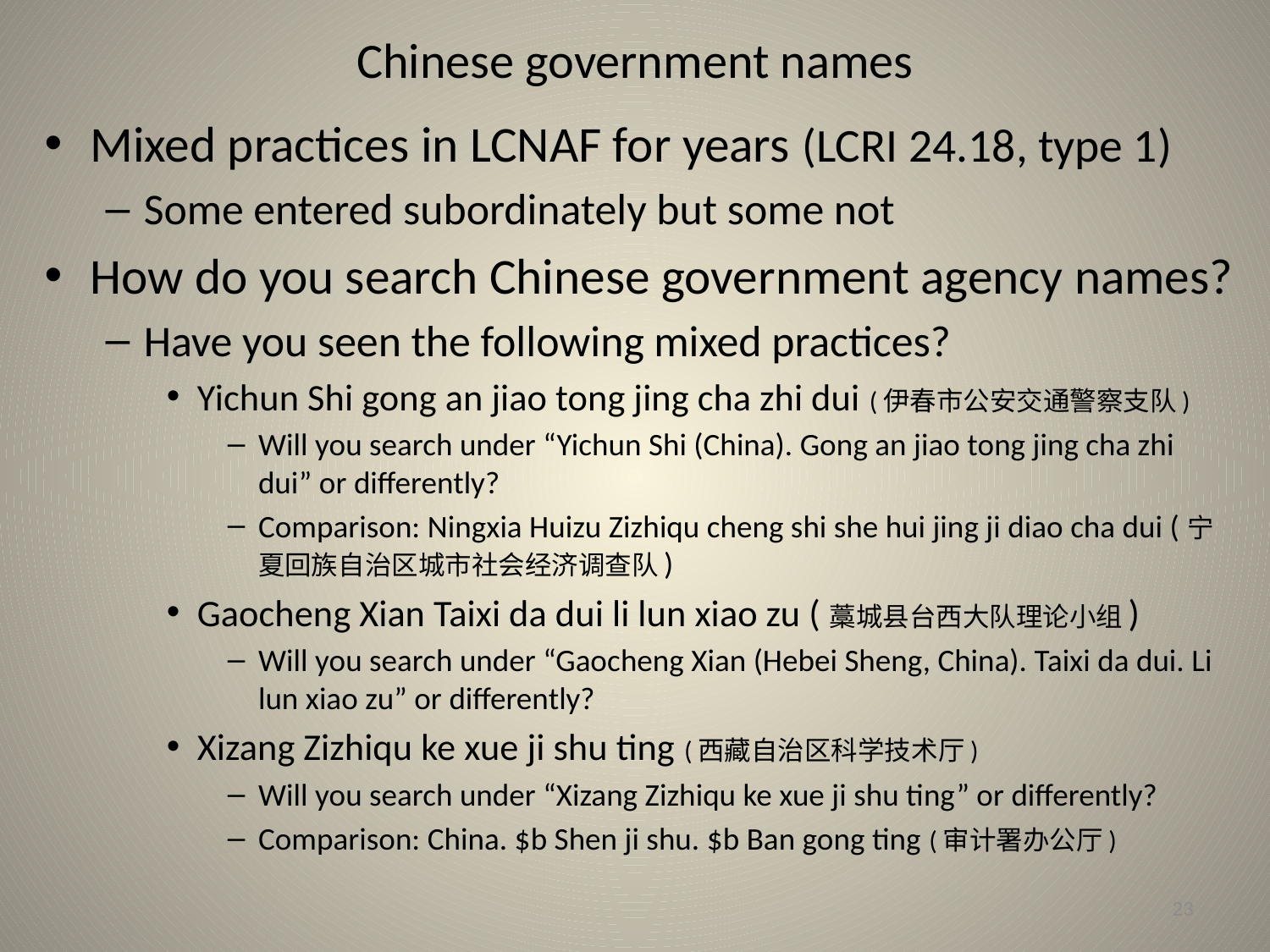

# Chinese government names
Mixed practices in LCNAF for years (LCRI 24.18, type 1)
Some entered subordinately but some not
How do you search Chinese government agency names?
Have you seen the following mixed practices?
Yichun Shi gong an jiao tong jing cha zhi dui (伊春市公安交通警察支队)
Will you search under “Yichun Shi (China). Gong an jiao tong jing cha zhi dui” or differently?
Comparison: Ningxia Huizu Zizhiqu cheng shi she hui jing ji diao cha dui (宁夏回族自治区城市社会经济调查队)
Gaocheng Xian Taixi da dui li lun xiao zu (藁城县台西大队理论小组)
Will you search under “Gaocheng Xian (Hebei Sheng, China). Taixi da dui. Li lun xiao zu” or differently?
Xizang Zizhiqu ke xue ji shu ting (西藏自治区科学技术厅)
Will you search under “Xizang Zizhiqu ke xue ji shu ting” or differently?
Comparison: China. $b Shen ji shu. $b Ban gong ting (审计署办公厅)

23